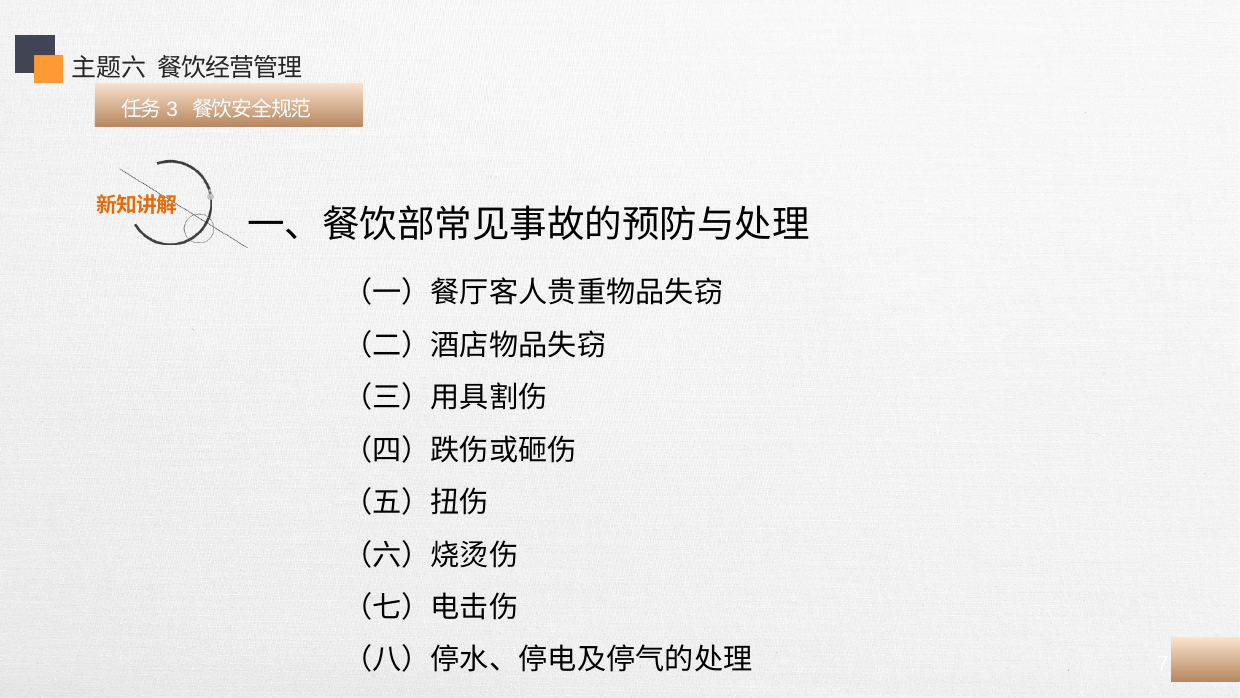

主题六  餐饮经营管理
 任务3  餐饮安全规范
一、餐饮部常见事故的预防与处理
（一）餐厅客人贵重物品失窃
（二）酒店物品失窃
（三）用具割伤
（四）跌伤或砸伤
（五）扭伤
（六）烧烫伤
（七）电击伤
（八）停水、停电及停气的处理